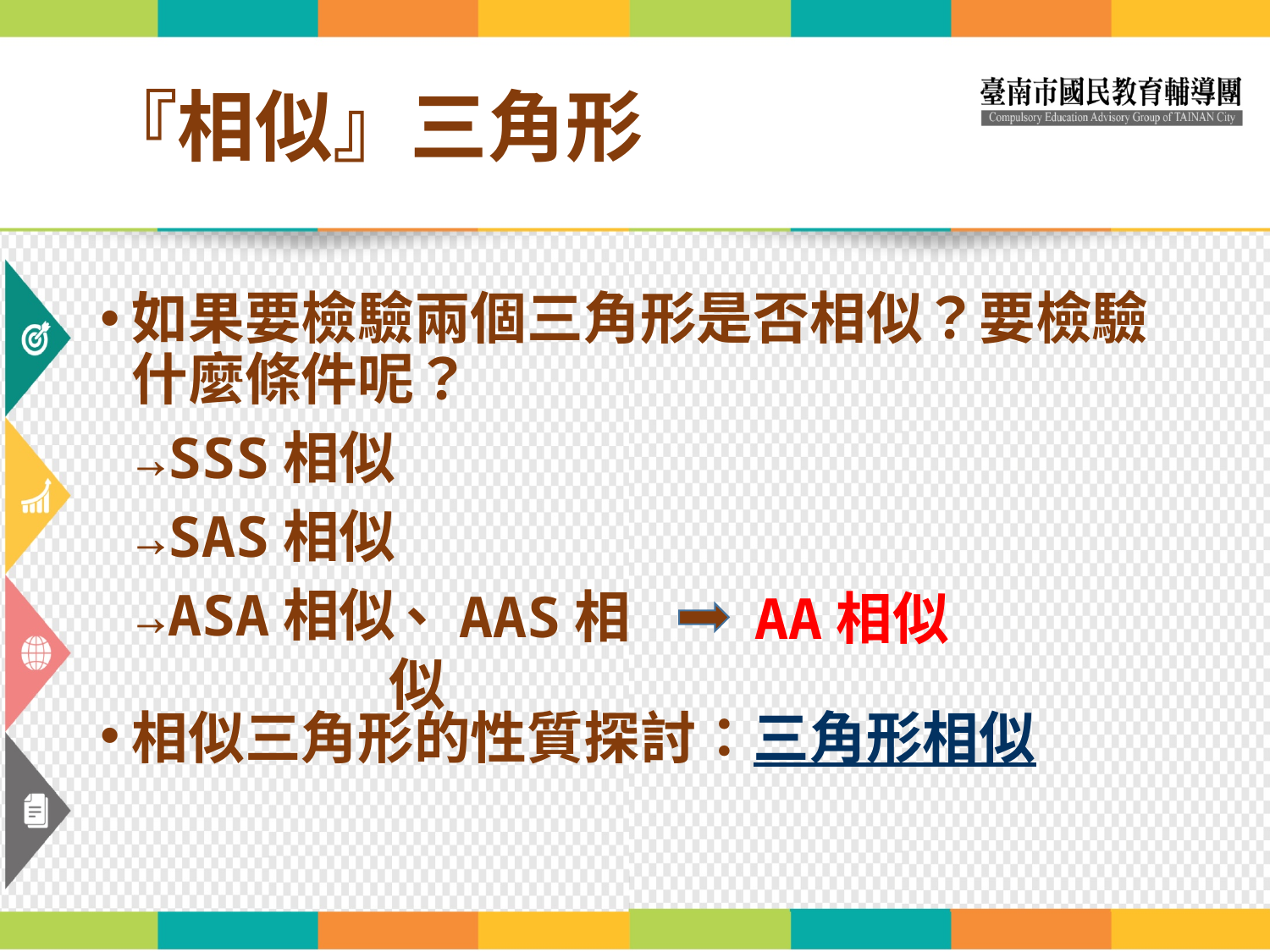

# 『相似』三角形
如果要檢驗兩個三角形是否相似？要檢驗什麼條件呢？
 →SSS相似
 →SAS相似
 →ASA相似

相似三角形的性質探討：三角形相似
、AAS相似
AA相似